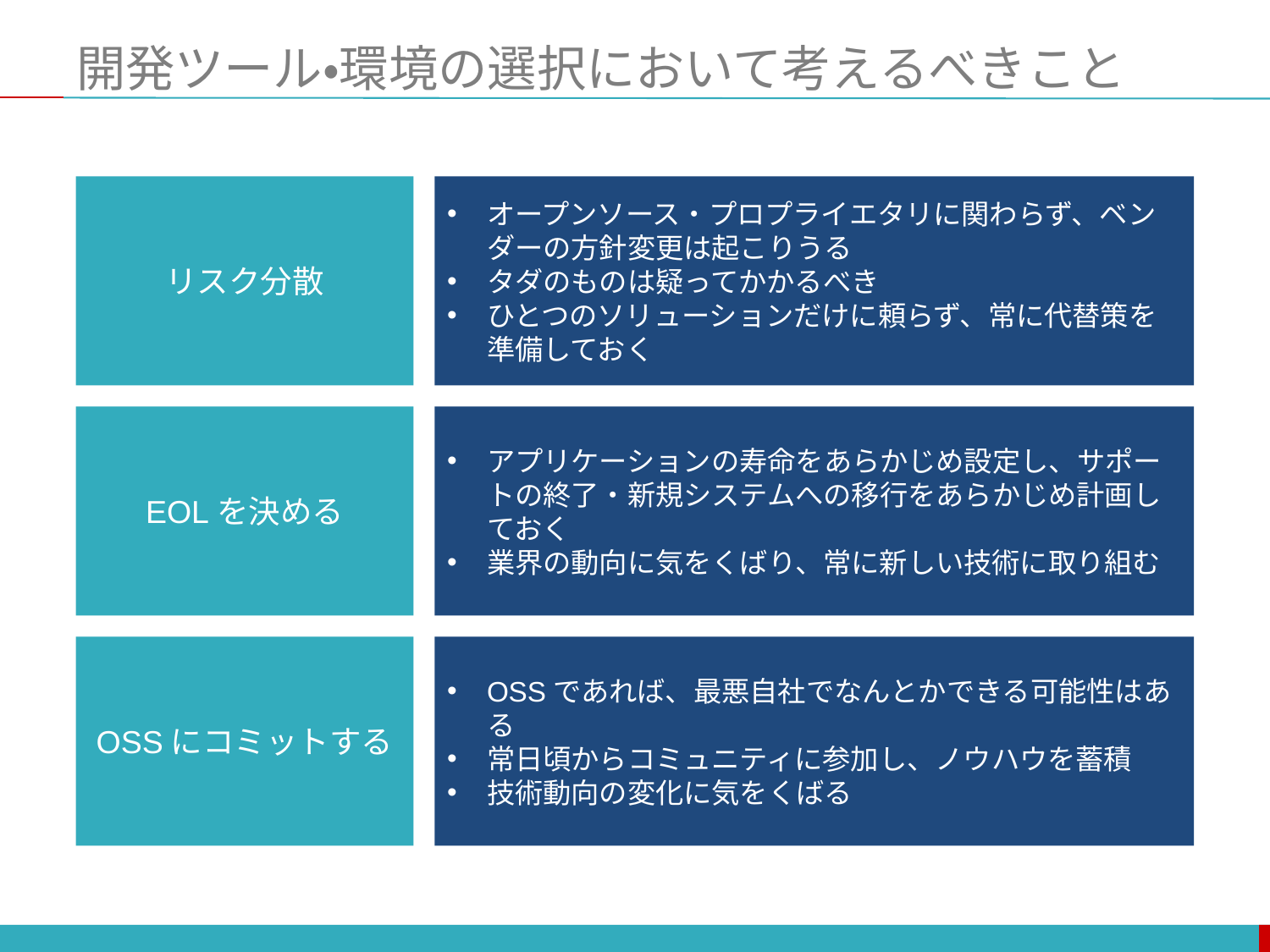

# 開発ツール・環境の選択において考えるべきこと
リスク分散
オープンソース・プロプライエタリに関わらず、ベンダーの方針変更は起こりうる
タダのものは疑ってかかるべき
ひとつのソリューションだけに頼らず、常に代替策を準備しておく
EOLを決める
アプリケーションの寿命をあらかじめ設定し、サポートの終了・新規システムへの移行をあらかじめ計画しておく
業界の動向に気をくばり、常に新しい技術に取り組む
OSSにコミットする
OSSであれば、最悪自社でなんとかできる可能性はある
常日頃からコミュニティに参加し、ノウハウを蓄積
技術動向の変化に気をくばる